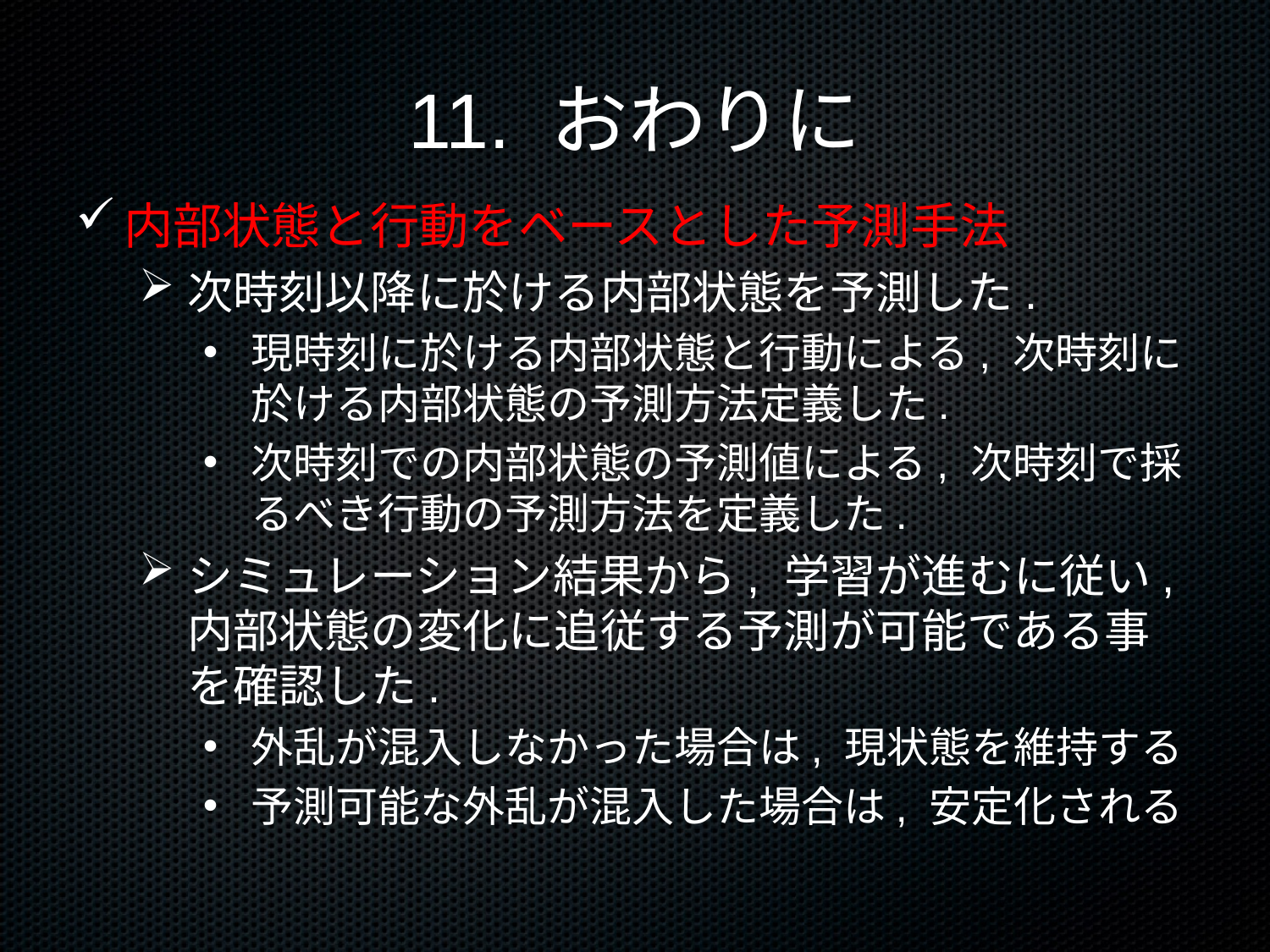

11. おわりに
内部状態と行動をベースとした予測手法
次時刻以降に於ける内部状態を予測した.
現時刻に於ける内部状態と行動による, 次時刻に於ける内部状態の予測方法定義した.
次時刻での内部状態の予測値による, 次時刻で採るべき行動の予測方法を定義した.
シミュレーション結果から, 学習が進むに従い, 内部状態の変化に追従する予測が可能である事を確認した.
外乱が混入しなかった場合は, 現状態を維持する
予測可能な外乱が混入した場合は, 安定化される